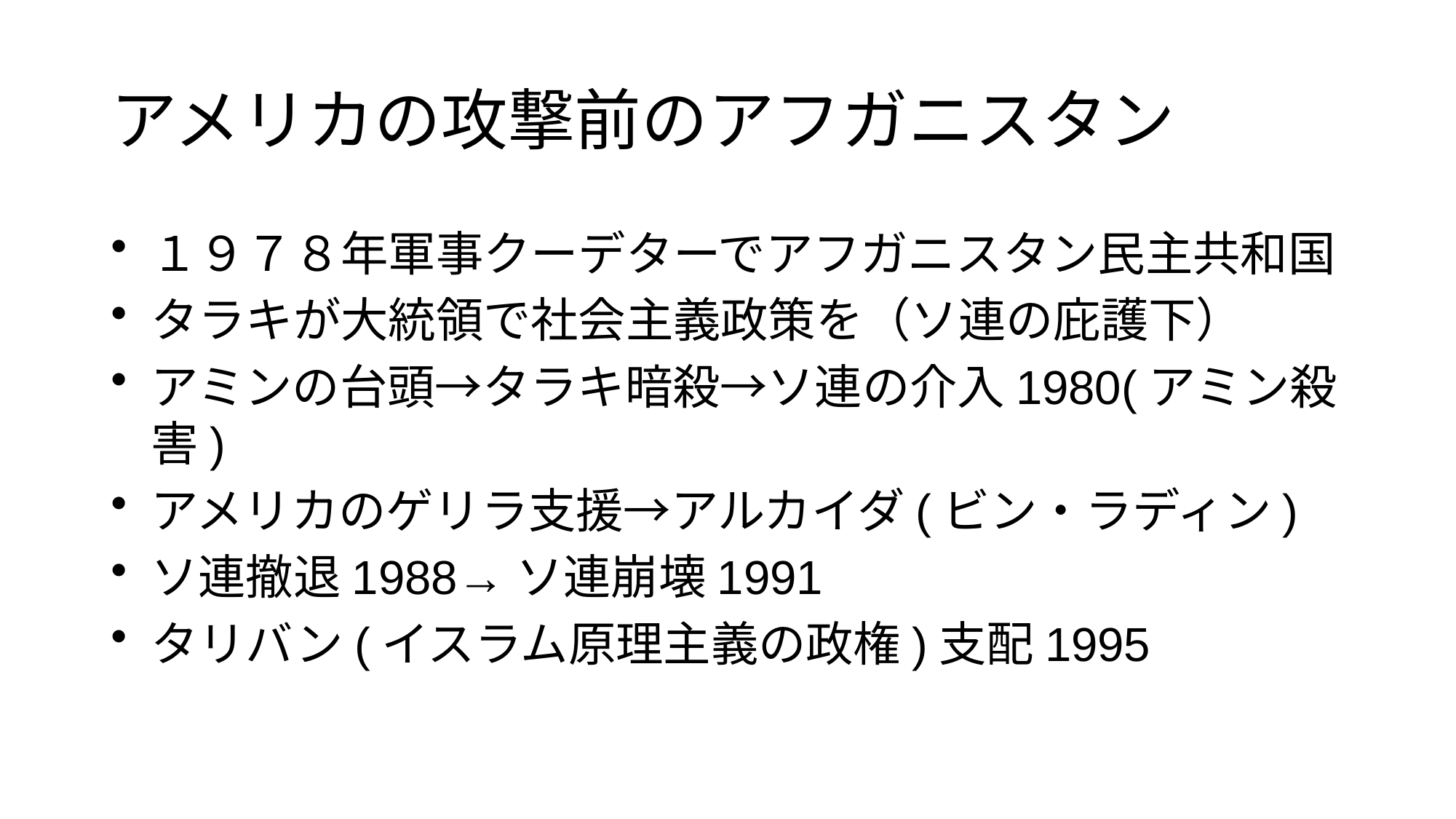

# アメリカの攻撃前のアフガニスタン
１９７８年軍事クーデターでアフガニスタン民主共和国
タラキが大統領で社会主義政策を（ソ連の庇護下）
アミンの台頭→タラキ暗殺→ソ連の介入1980(アミン殺害)
アメリカのゲリラ支援→アルカイダ(ビン・ラディン)
ソ連撤退1988→ソ連崩壊1991
タリバン(イスラム原理主義の政権)支配1995